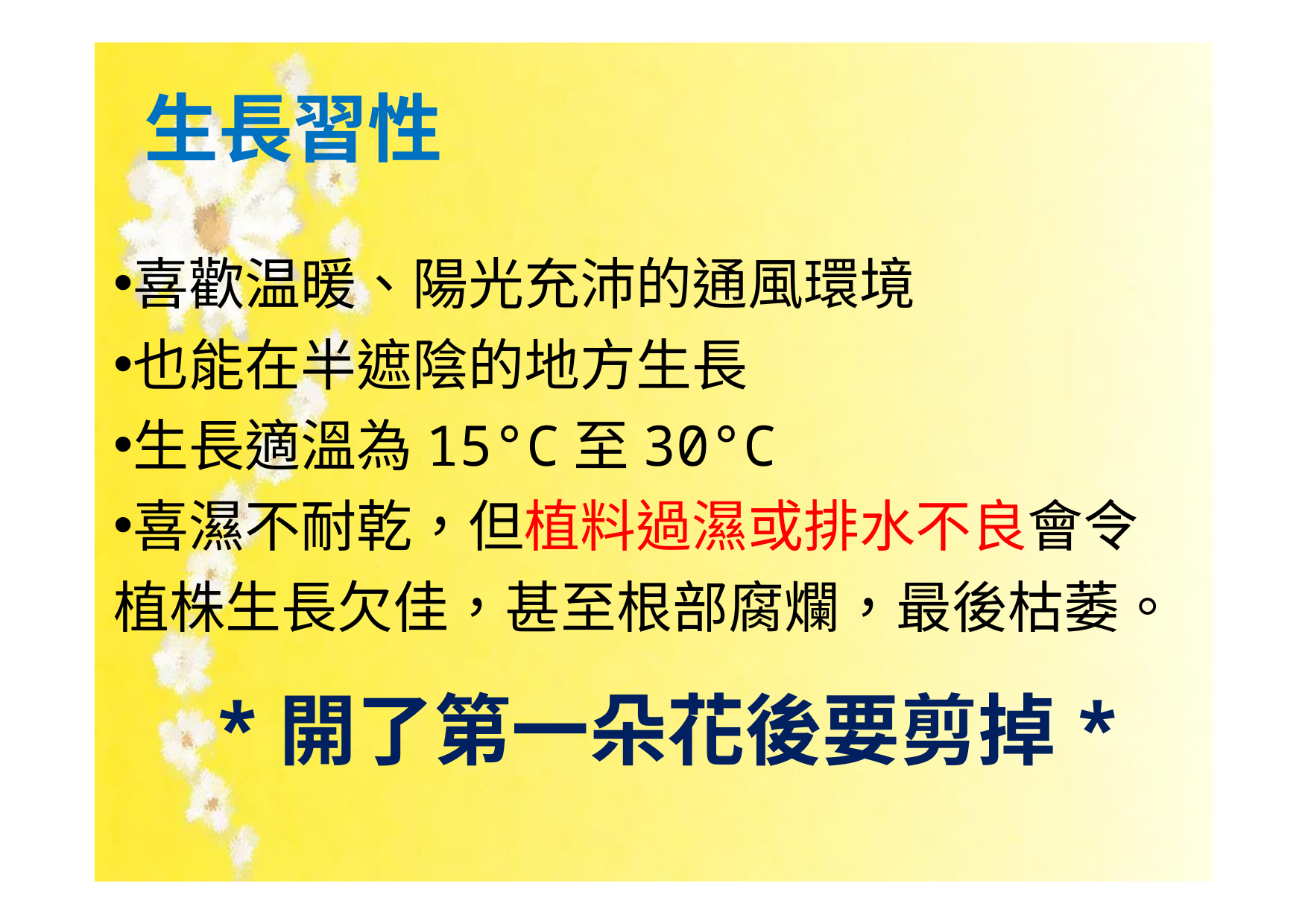

# 生長習性

喜歡温暖、陽光充沛的通風環境
也能在半遮陰的地方生長
生長適溫為15°C至30°C
喜濕不耐乾，但植料過濕或排水不良會令
植株生長欠佳，甚至根部腐爛，最後枯萎。

*開了第一朵花後要剪掉*